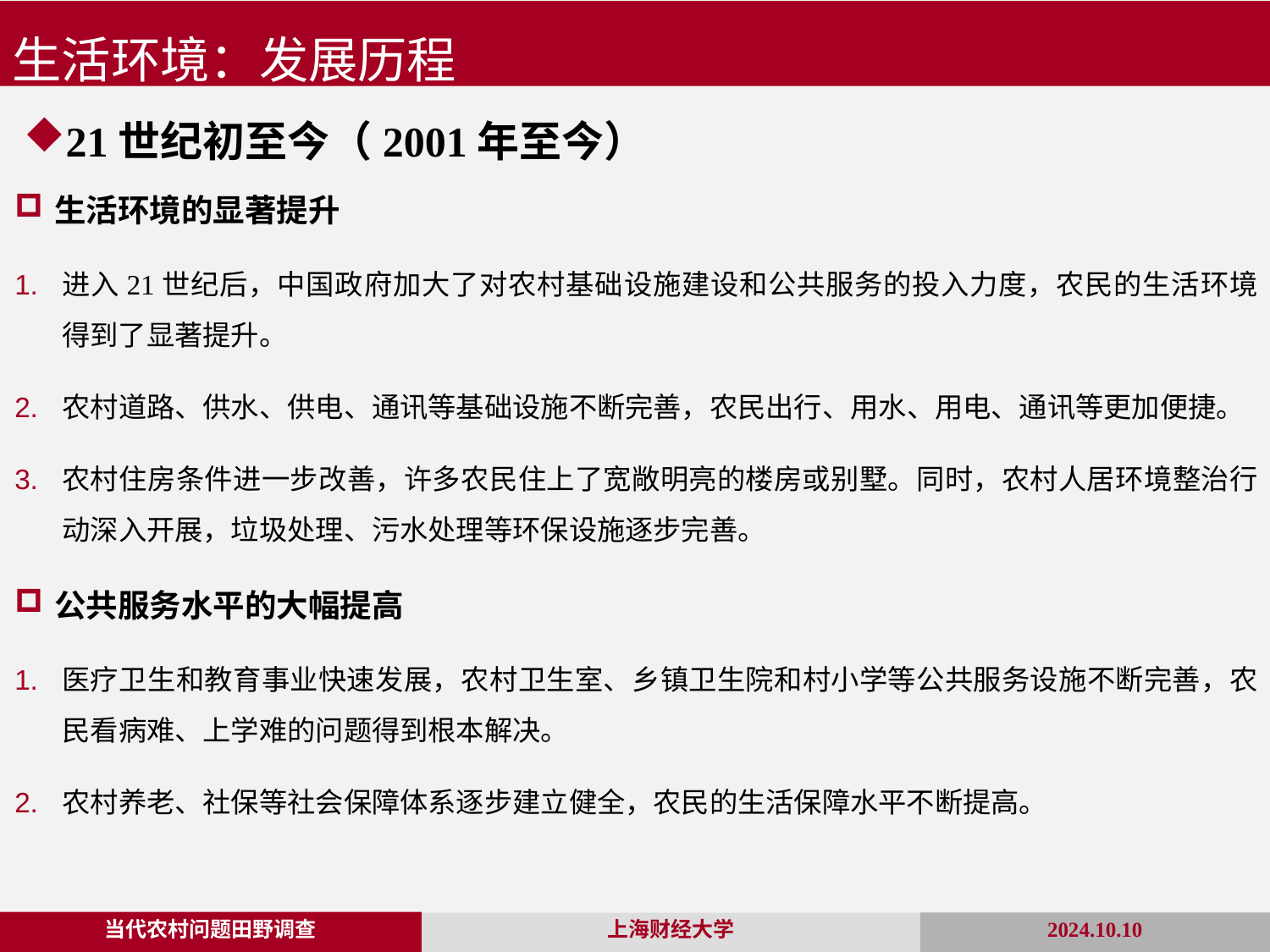

生活环境：发展历程
21世纪初至今（2001年至今）
生活环境的显著提升
进入21世纪后，中国政府加大了对农村基础设施建设和公共服务的投入力度，农民的生活环境得到了显著提升。
农村道路、供水、供电、通讯等基础设施不断完善，农民出行、用水、用电、通讯等更加便捷。
农村住房条件进一步改善，许多农民住上了宽敞明亮的楼房或别墅。同时，农村人居环境整治行动深入开展，垃圾处理、污水处理等环保设施逐步完善。
公共服务水平的大幅提高
医疗卫生和教育事业快速发展，农村卫生室、乡镇卫生院和村小学等公共服务设施不断完善，农民看病难、上学难的问题得到根本解决。
农村养老、社保等社会保障体系逐步建立健全，农民的生活保障水平不断提高。
当代农村问题田野调查
2024.10.10
上海财经大学